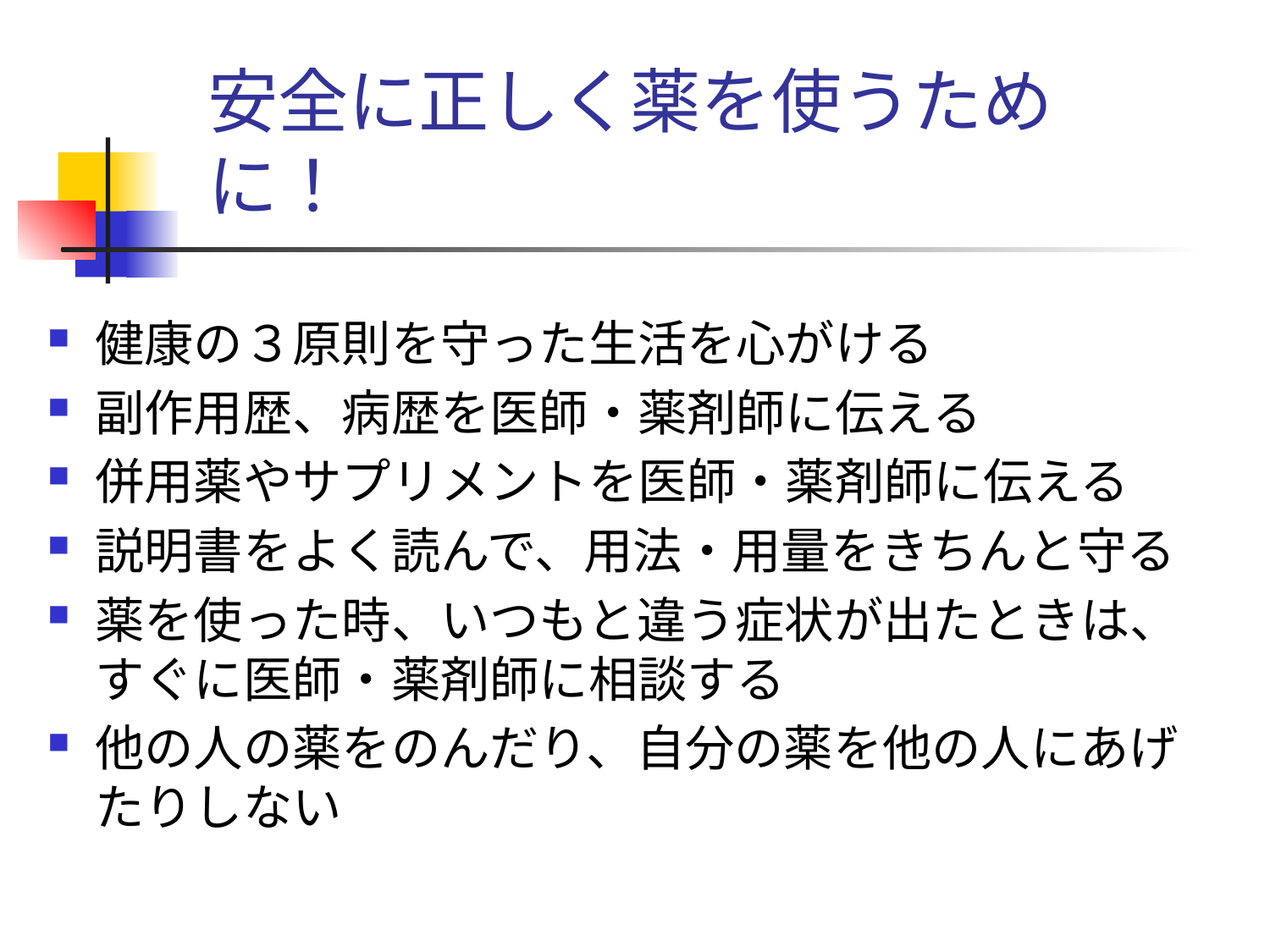

# 安全に正しく薬を使うために！
健康の３原則を守った生活を心がける
副作用歴、病歴を医師・薬剤師に伝える
併用薬やサプリメントを医師・薬剤師に伝える
説明書をよく読んで、用法・用量をきちんと守る
薬を使った時、いつもと違う症状が出たときは、すぐに医師・薬剤師に相談する
他の人の薬をのんだり、自分の薬を他の人にあげたりしない